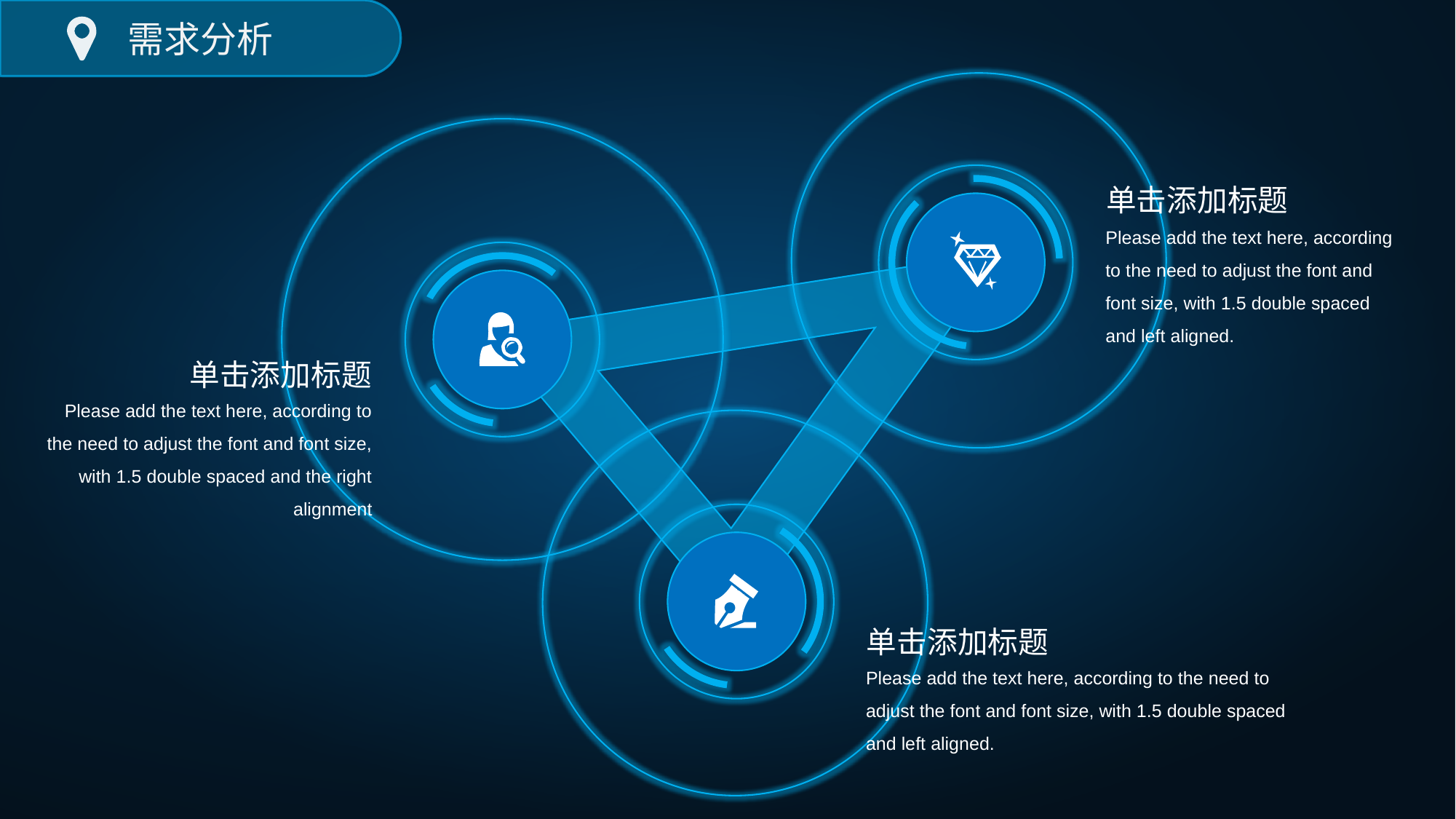

需求分析

单击添加标题

Please add the text here, according to the need to adjust the font and font size, with 1.5 double spaced and left aligned.

单击添加标题
Please add the text here, according to the need to adjust the font and font size, with 1.5 double spaced and the right alignment

单击添加标题
Please add the text here, according to the need to adjust the font and font size, with 1.5 double spaced and left aligned.